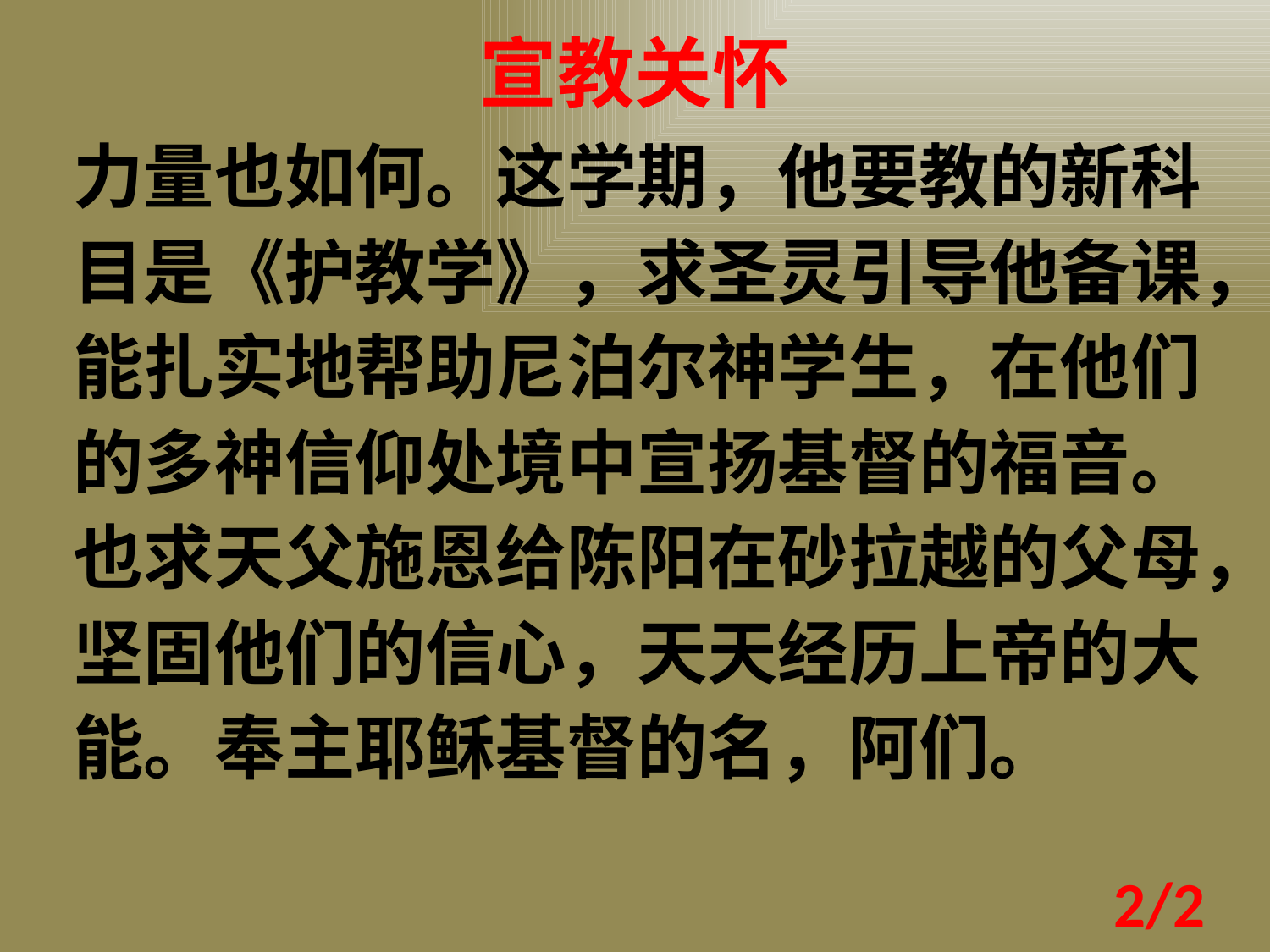

宣教关怀
力量也如何。这学期，他要教的新科目是《护教学》，求圣灵引导他备课，能扎实地帮助尼泊尔神学生，在他们的多神信仰处境中宣扬基督的福音。也求天父施恩给陈阳在砂拉越的父母，坚固他们的信心，天天经历上帝的大能。奉主耶稣基督的名，阿们。
2/2